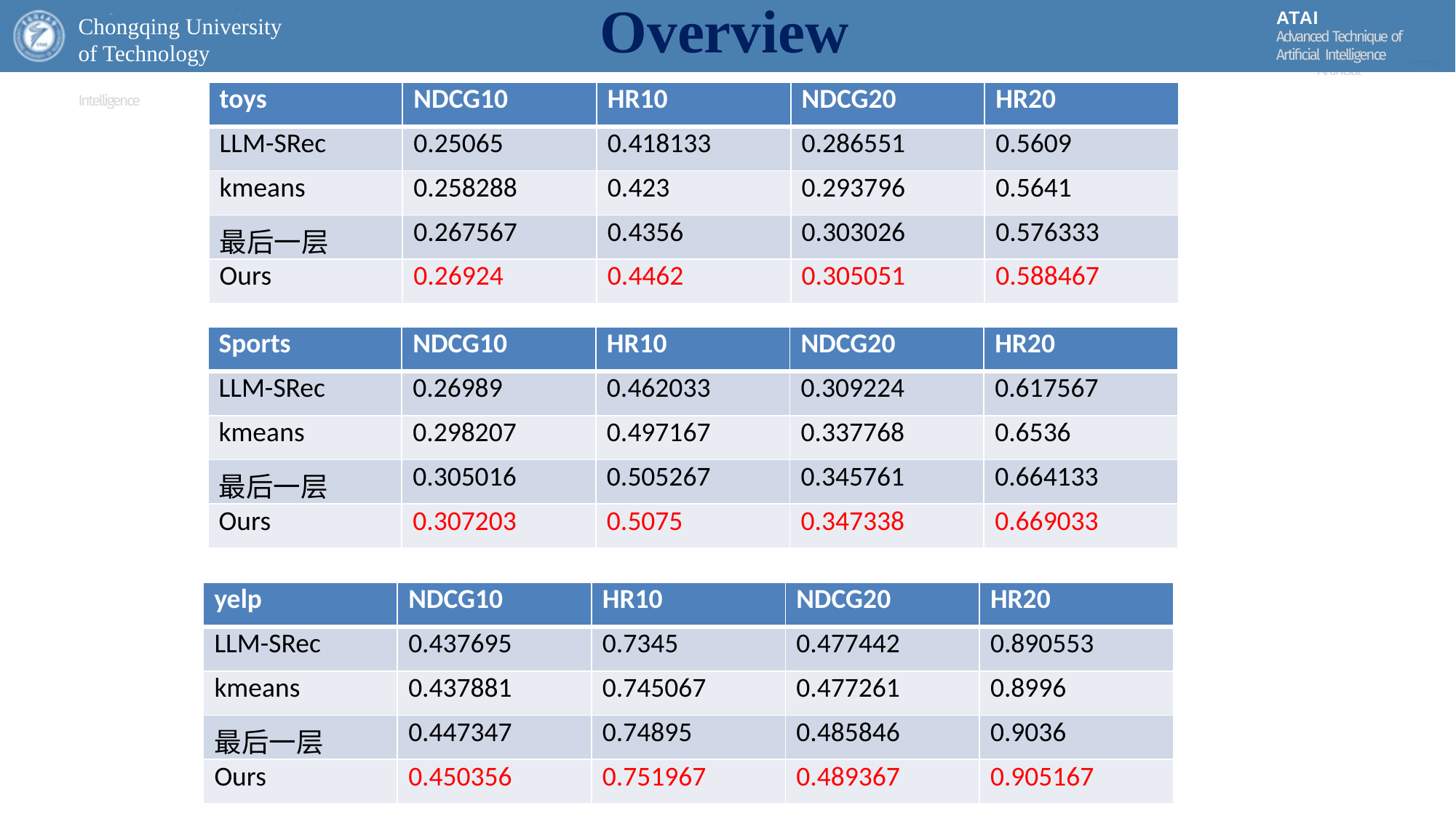

Overview
ATAI
Advanced Technique  of
Artificial Intelligence
ATAI
ChongqingUniversity	AdvancedTechniqueof
of Technology	Artificial Intelligence
Chongqing University  of Technology
| toys | NDCG10 | HR10 | NDCG20 | HR20 |
| --- | --- | --- | --- | --- |
| LLM-SRec | 0.25065 | 0.418133 | 0.286551 | 0.5609 |
| kmeans | 0.258288 | 0.423 | 0.293796 | 0.5641 |
| 最后一层 | 0.267567 | 0.4356 | 0.303026 | 0.576333 |
| Ours | 0.26924 | 0.4462 | 0.305051 | 0.588467 |
| Sports | NDCG10 | HR10 | NDCG20 | HR20 |
| --- | --- | --- | --- | --- |
| LLM-SRec | 0.26989 | 0.462033 | 0.309224 | 0.617567 |
| kmeans | 0.298207 | 0.497167 | 0.337768 | 0.6536 |
| 最后一层 | 0.305016 | 0.505267 | 0.345761 | 0.664133 |
| Ours | 0.307203 | 0.5075 | 0.347338 | 0.669033 |
| yelp | NDCG10 | HR10 | NDCG20 | HR20 |
| --- | --- | --- | --- | --- |
| LLM-SRec | 0.437695 | 0.7345 | 0.477442 | 0.890553 |
| kmeans | 0.437881 | 0.745067 | 0.477261 | 0.8996 |
| 最后一层 | 0.447347 | 0.74895 | 0.485846 | 0.9036 |
| Ours | 0.450356 | 0.751967 | 0.489367 | 0.905167 |